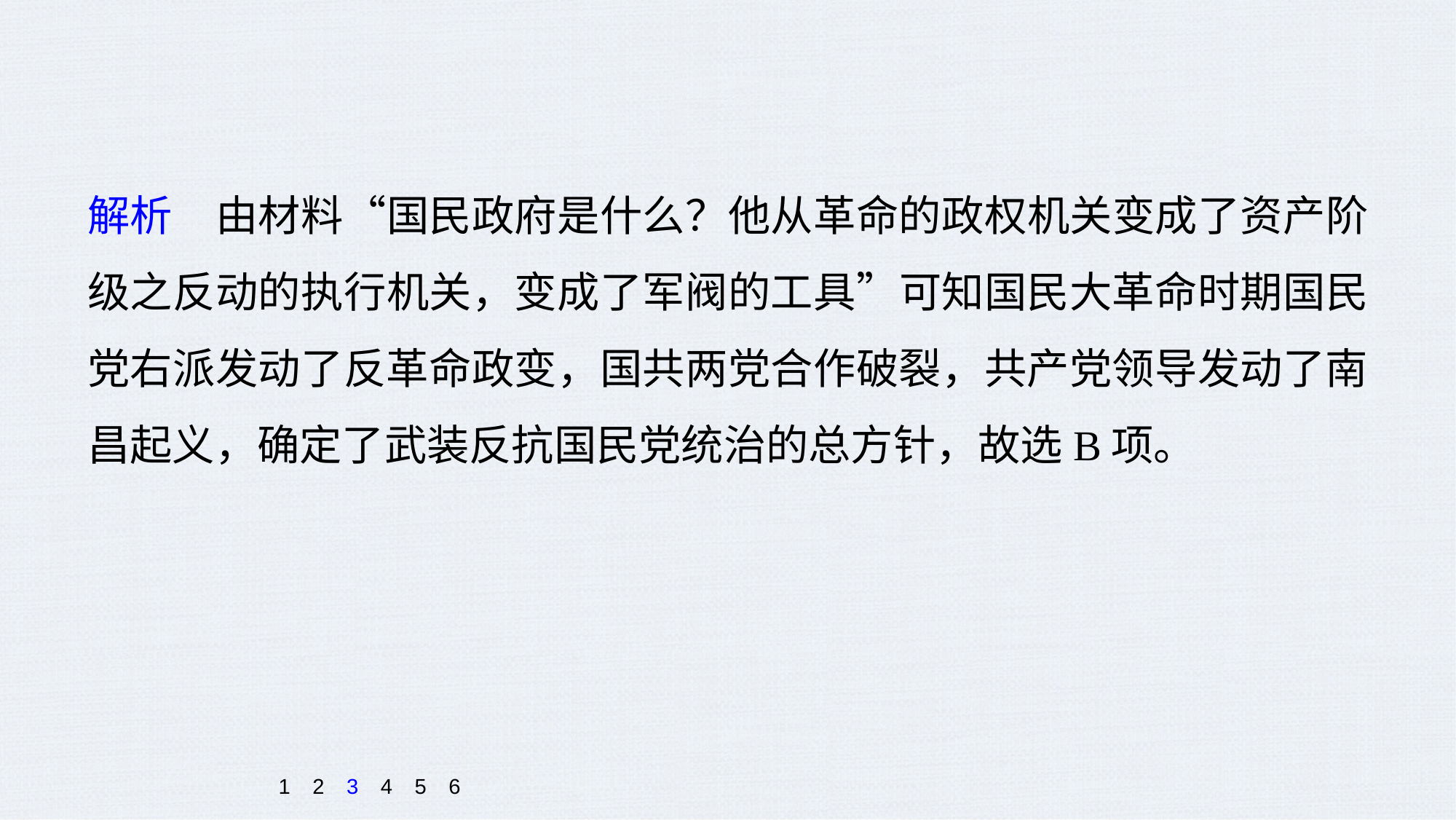

解析　由材料“国民政府是什么？他从革命的政权机关变成了资产阶级之反动的执行机关，变成了军阀的工具”可知国民大革命时期国民党右派发动了反革命政变，国共两党合作破裂，共产党领导发动了南昌起义，确定了武装反抗国民党统治的总方针，故选B项。
1
2
3
4
5
6